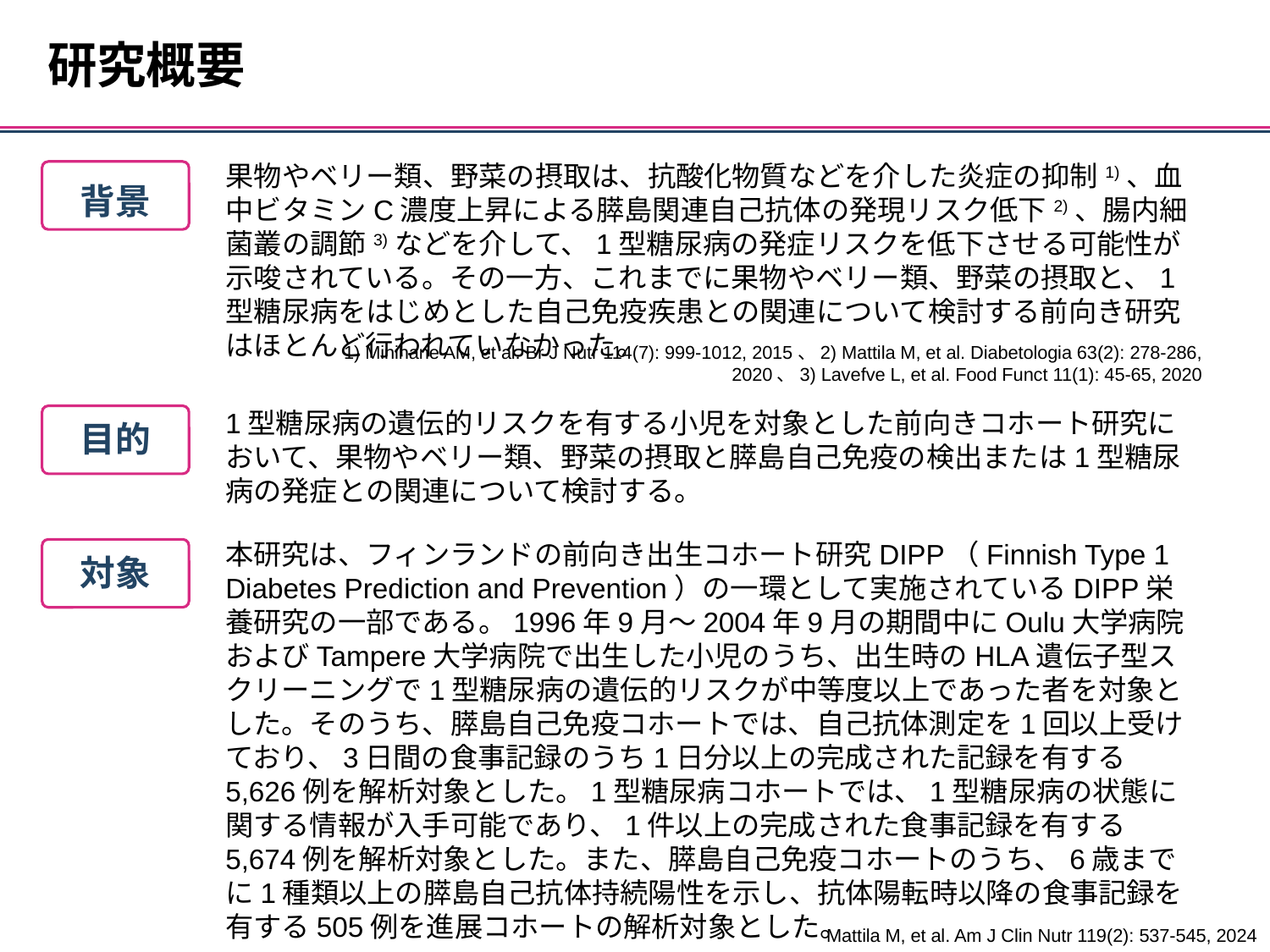

研究概要
果物やベリー類、野菜の摂取は、抗酸化物質などを介した炎症の抑制1)、血中ビタミンC濃度上昇による膵島関連自己抗体の発現リスク低下2)、腸内細菌叢の調節3)などを介して、1型糖尿病の発症リスクを低下させる可能性が示唆されている。その一方、これまでに果物やベリー類、野菜の摂取と、1型糖尿病をはじめとした自己免疫疾患との関連について検討する前向き研究はほとんど行われていなかった。

背景
1) Minihane AM, et al. Br J Nutr 114(7): 999-1012, 2015、2) Mattila M, et al. Diabetologia 63(2): 278-286, 2020、3) Lavefve L, et al. Food Funct 11(1): 45-65, 2020
1型糖尿病の遺伝的リスクを有する小児を対象とした前向きコホート研究において、果物やベリー類、野菜の摂取と膵島自己免疫の検出または1型糖尿病の発症との関連について検討する。

目的
本研究は、フィンランドの前向き出生コホート研究DIPP（Finnish Type 1 Diabetes Prediction and Prevention）の一環として実施されているDIPP栄養研究の一部である。1996年9月～2004年9月の期間中にOulu大学病院およびTampere大学病院で出生した小児のうち、出生時のHLA遺伝子型スクリーニングで1型糖尿病の遺伝的リスクが中等度以上であった者を対象とした。そのうち、膵島自己免疫コホートでは、自己抗体測定を1回以上受けており、3日間の食事記録のうち1日分以上の完成された記録を有する5,626例を解析対象とした。1型糖尿病コホートでは、1型糖尿病の状態に関する情報が入手可能であり、1件以上の完成された食事記録を有する5,674例を解析対象とした。また、膵島自己免疫コホートのうち、6歳までに1種類以上の膵島自己抗体持続陽性を示し、抗体陽転時以降の食事記録を有する505例を進展コホートの解析対象とした。

対象
Mattila M, et al. Am J Clin Nutr 119(2): 537-545, 2024